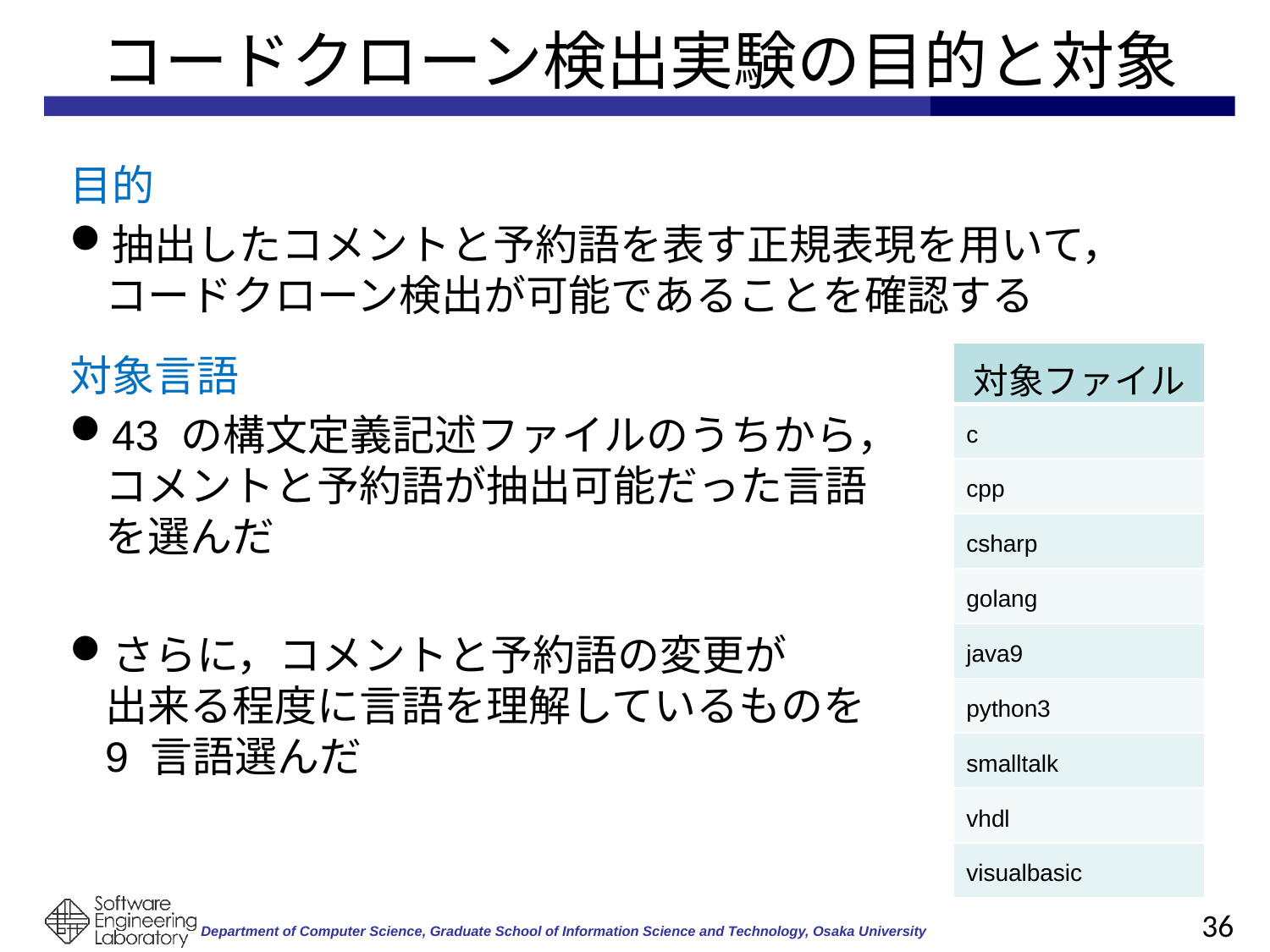

# コードクローン検出実験の目的と対象
目的
抽出したコメントと予約語を表す正規表現を用いて，コードクローン検出が可能であることを確認する
対象言語
43 の構文定義記述ファイルのうちから，コメントと予約語が抽出可能だった言語を選んだ

さらに，コメントと予約語の変更が　　出来る程度に言語を理解しているものを 9 言語選んだ
| 対象ファイル |
| --- |
| c |
| cpp |
| csharp |
| golang |
| java9 |
| python3 |
| smalltalk |
| vhdl |
| visualbasic |
36